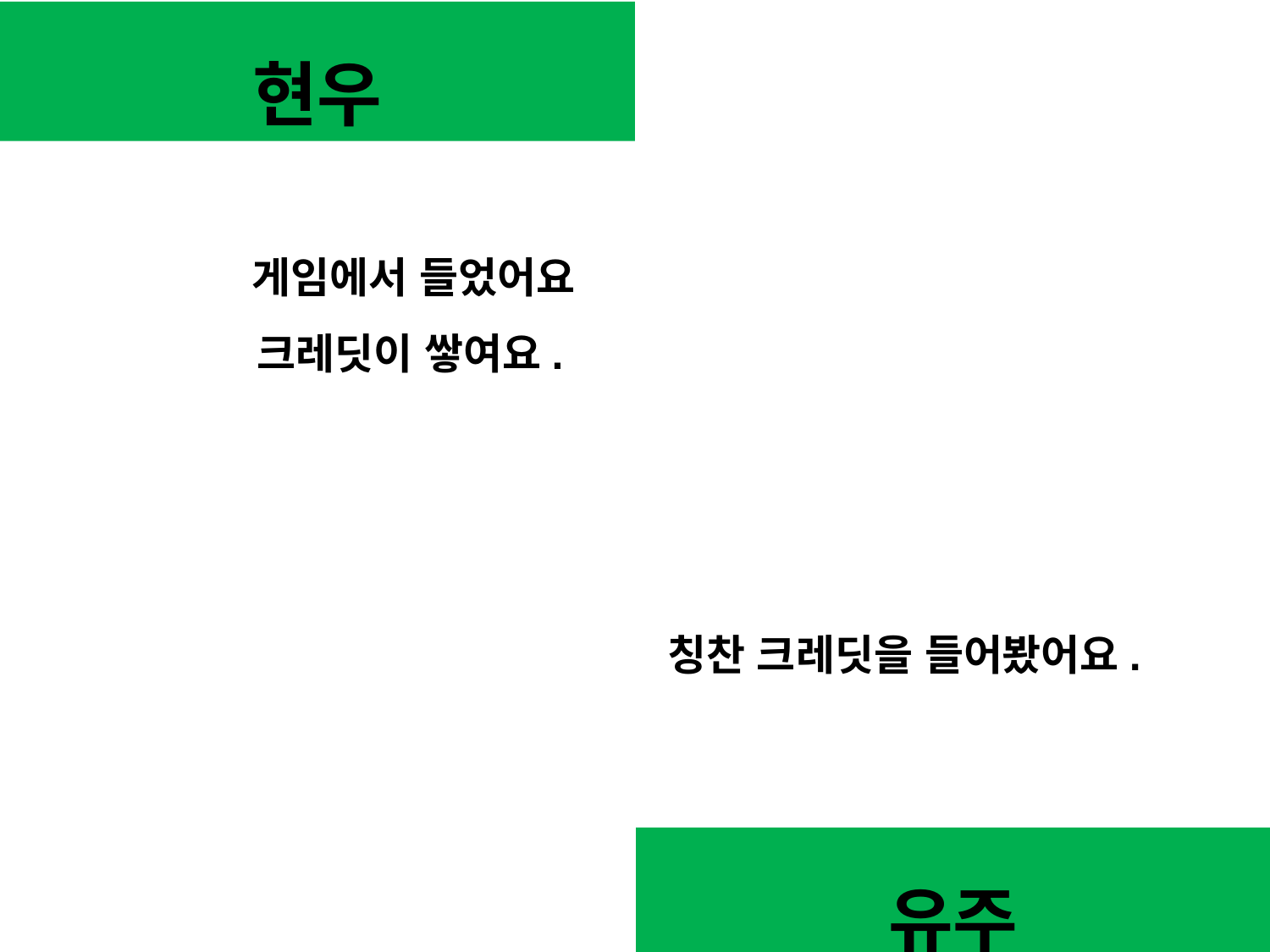

현우
게임에서 들었어요
크레딧이 쌓여요.
칭찬 크레딧을 들어봤어요.
유주